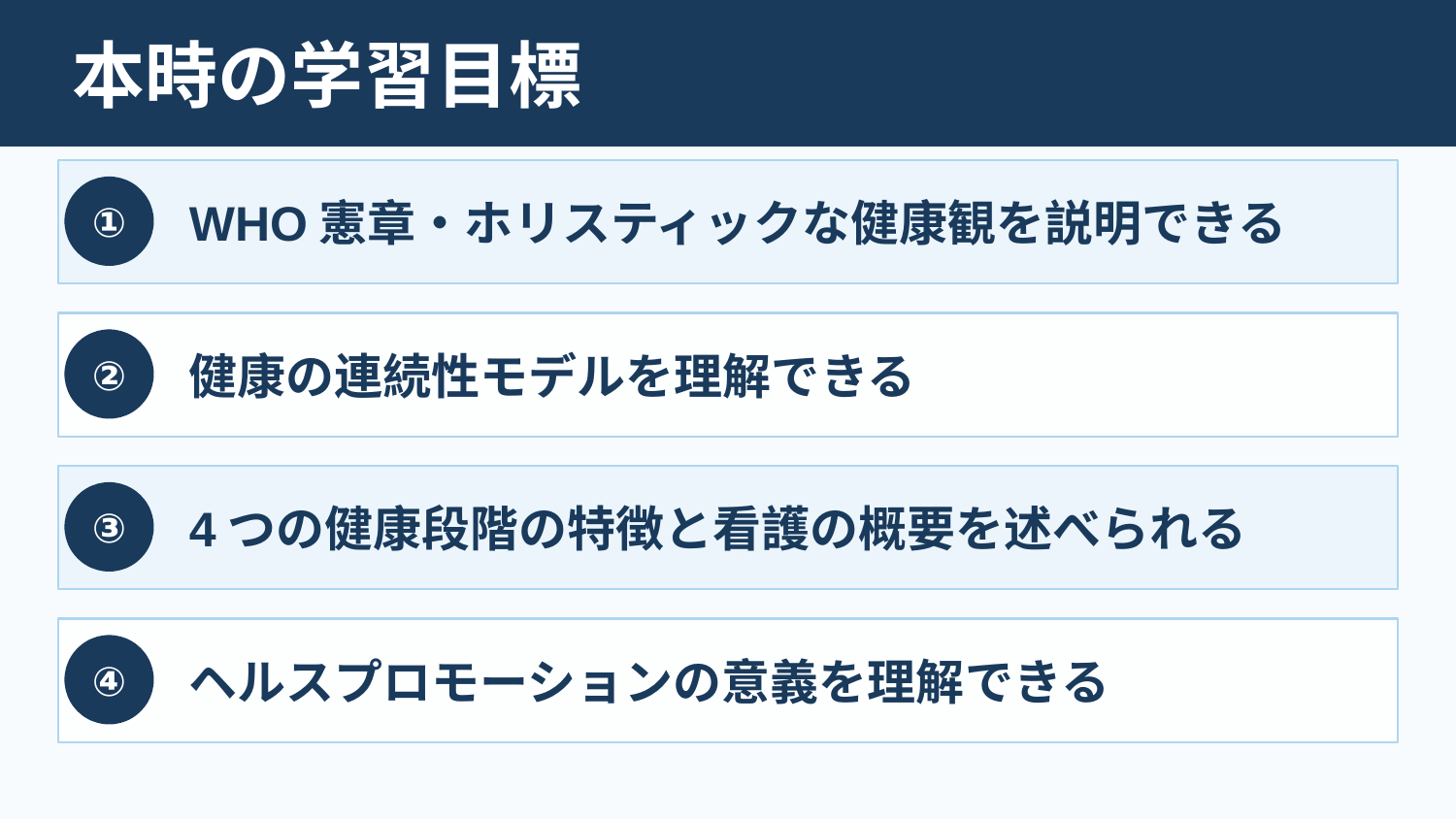

本時の学習目標

①
WHO憲章・ホリスティックな健康観を説明できる

②
健康の連続性モデルを理解できる

③
4つの健康段階の特徴と看護の概要を述べられる

④
ヘルスプロモーションの意義を理解できる